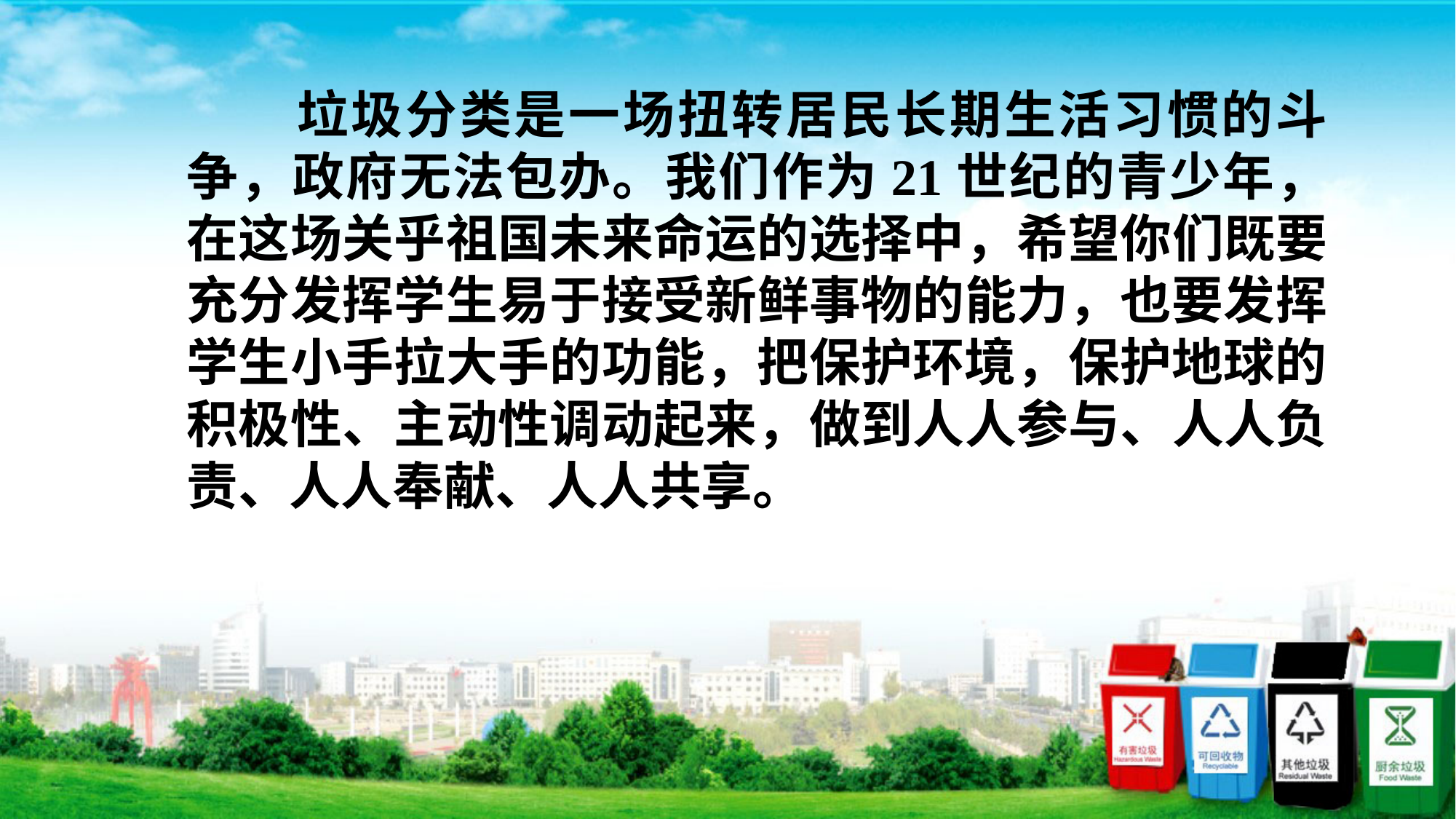

垃圾分类是一场扭转居民长期生活习惯的斗争，政府无法包办。我们作为21世纪的青少年，在这场关乎祖国未来命运的选择中，希望你们既要充分发挥学生易于接受新鲜事物的能力，也要发挥学生小手拉大手的功能，把保护环境，保护地球的积极性、主动性调动起来，做到人人参与、人人负责、人人奉献、人人共享。